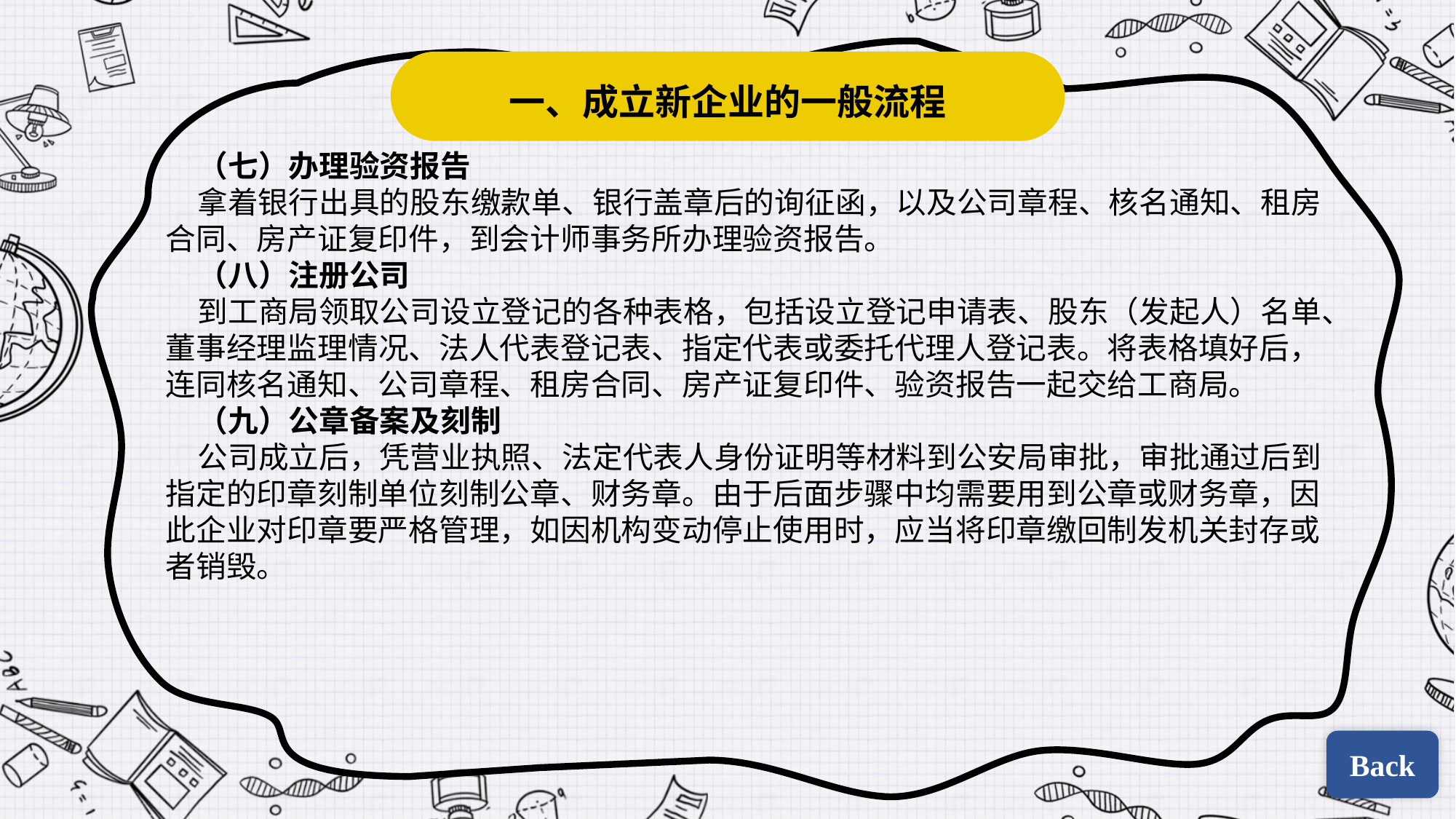

一、成立新企业的一般流程
（七）办理验资报告
拿着银行出具的股东缴款单、银行盖章后的询征函，以及公司章程、核名通知、租房合同、房产证复印件，到会计师事务所办理验资报告。
（八）注册公司
到工商局领取公司设立登记的各种表格，包括设立登记申请表、股东（发起人）名单、董事经理监理情况、法人代表登记表、指定代表或委托代理人登记表。将表格填好后，连同核名通知、公司章程、租房合同、房产证复印件、验资报告一起交给工商局。
（九）公章备案及刻制
公司成立后，凭营业执照、法定代表人身份证明等材料到公安局审批，审批通过后到指定的印章刻制单位刻制公章、财务章。由于后面步骤中均需要用到公章或财务章，因此企业对印章要严格管理，如因机构变动停止使用时，应当将印章缴回制发机关封存或者销毁。

Back